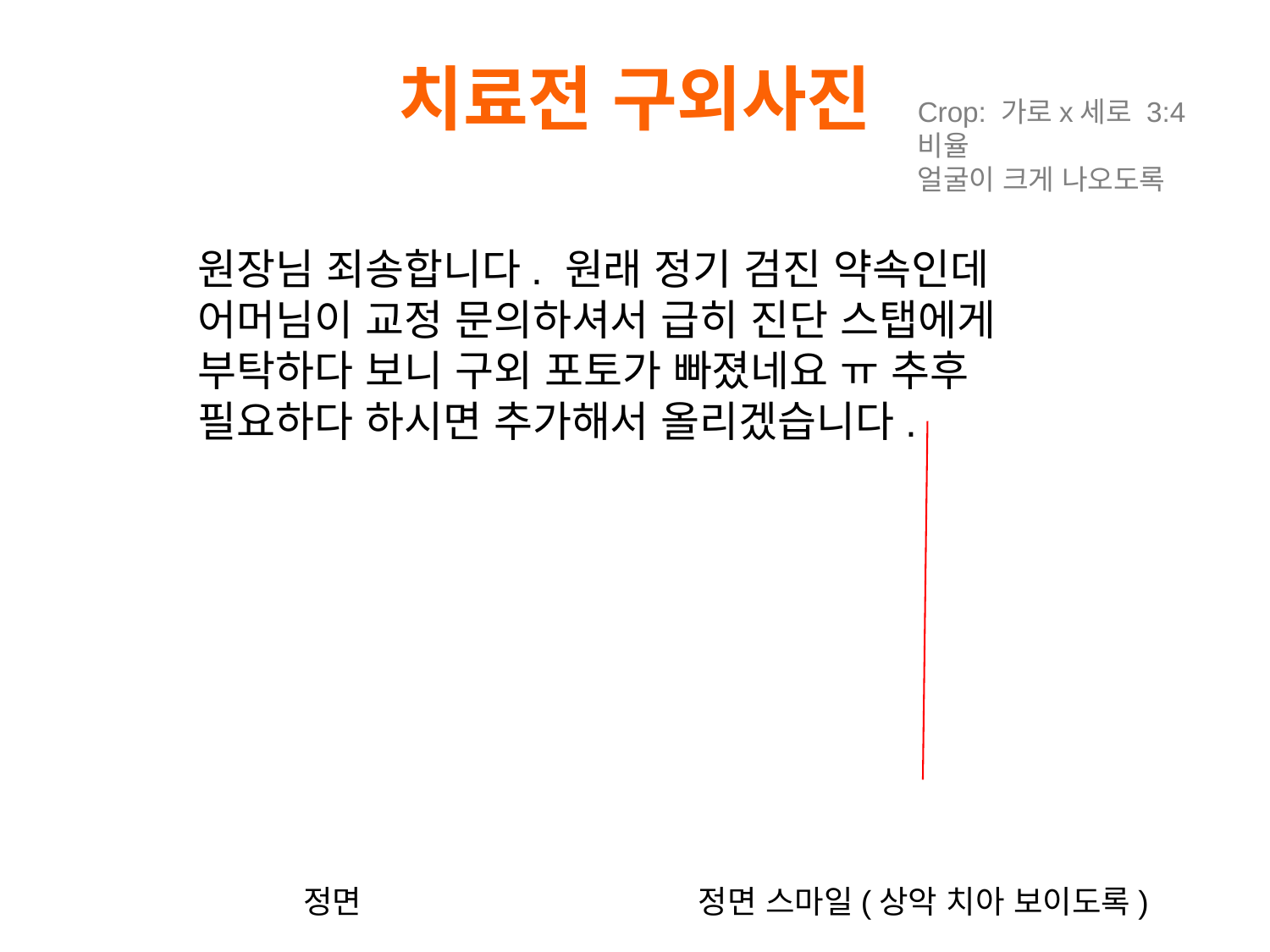

치료전 구외사진
Crop: 가로x세로 3:4 비율
얼굴이 크게 나오도록
원장님 죄송합니다. 원래 정기 검진 약속인데 어머님이 교정 문의하셔서 급히 진단 스탭에게 부탁하다 보니 구외 포토가 빠졌네요 ㅠ 추후 필요하다 하시면 추가해서 올리겠습니다.
정면
정면 스마일(상악 치아 보이도록)